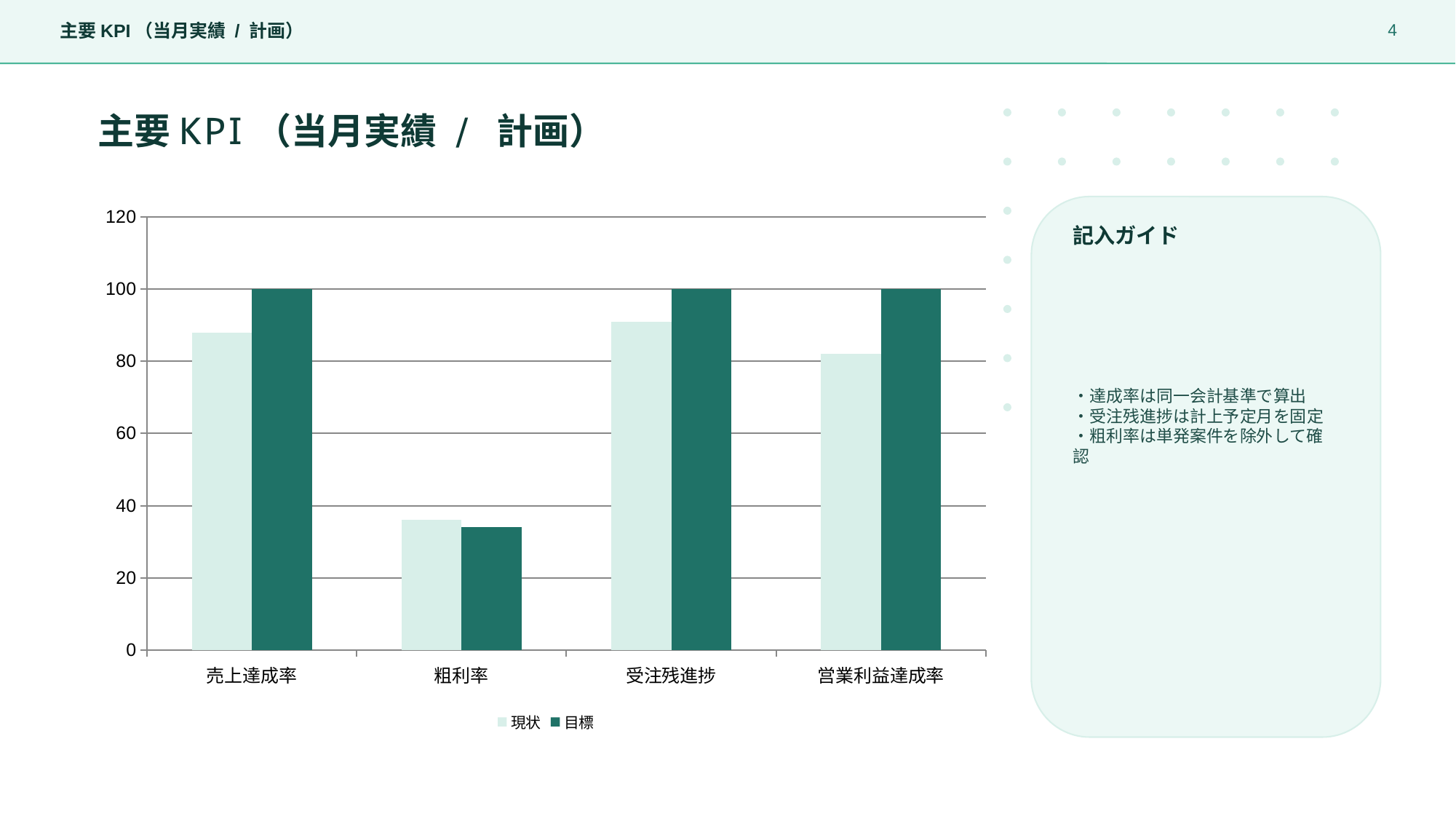

4
主要KPI（当月実績 / 計画）

主要KPI（当月実績 / 計画）

### Chart

| Category | 現状 | 目標 |
|---|---|---|
| 売上達成率 | 88.0 | 100.0 |
| 粗利率 | 36.0 | 34.0 |
| 受注残進捗 | 91.0 | 100.0 |
| 営業利益達成率 | 82.0 | 100.0 |

記入ガイド

・達成率は同一会計基準で算出
・受注残進捗は計上予定月を固定
・粗利率は単発案件を除外して確認